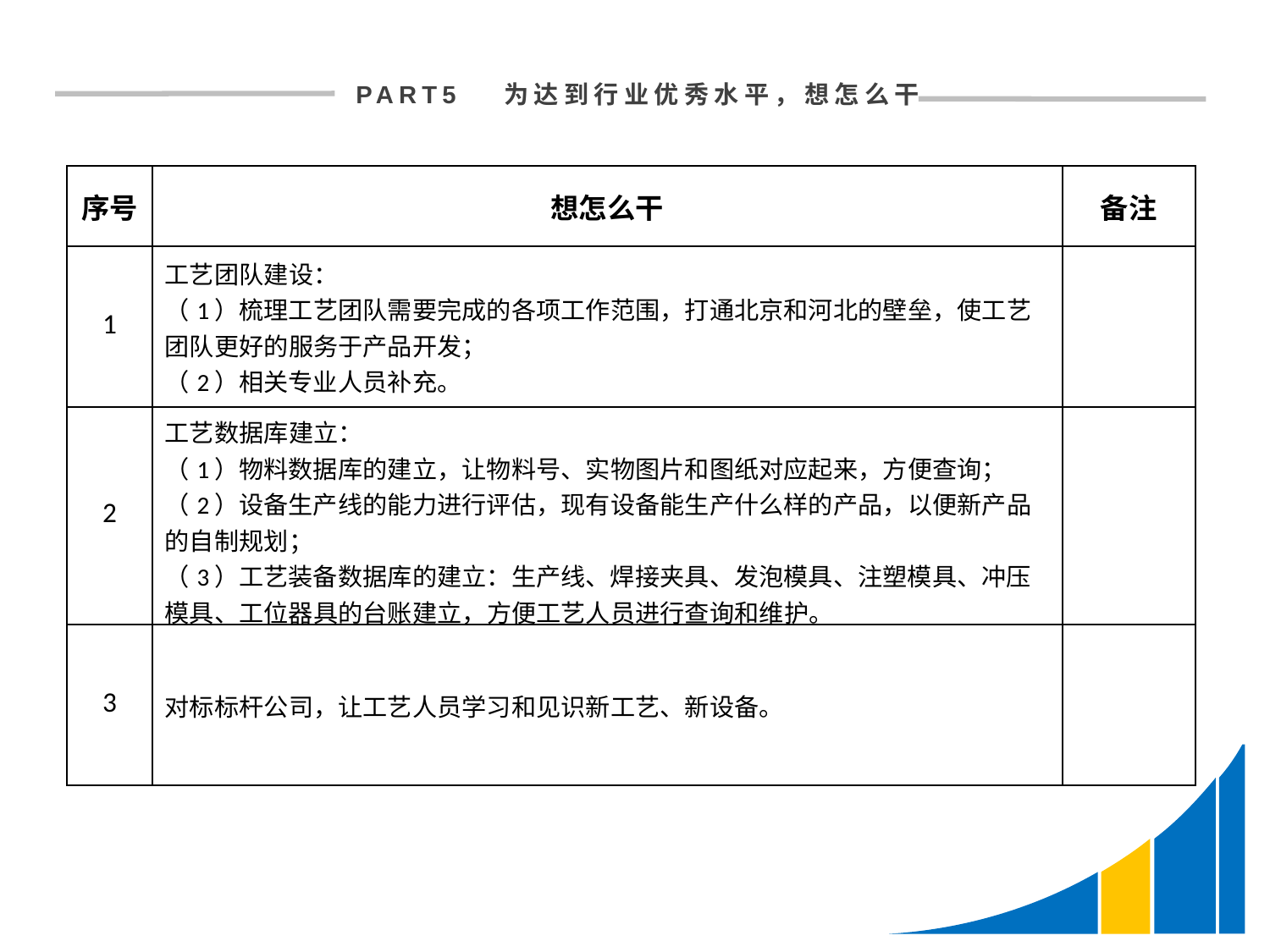

PART5   为达到行业优秀水平，想怎么干
| 序号 | 想怎么干 | 备注 |
| --- | --- | --- |
| 1 | 工艺团队建设： （1）梳理工艺团队需要完成的各项工作范围，打通北京和河北的壁垒，使工艺团队更好的服务于产品开发； （2）相关专业人员补充。 |  |
| 2 | 工艺数据库建立： （1）物料数据库的建立，让物料号、实物图片和图纸对应起来，方便查询； （2）设备生产线的能力进行评估，现有设备能生产什么样的产品，以便新产品的自制规划； （3）工艺装备数据库的建立：生产线、焊接夹具、发泡模具、注塑模具、冲压模具、工位器具的台账建立，方便工艺人员进行查询和维护。 |  |
| 3 | 对标标杆公司，让工艺人员学习和见识新工艺、新设备。 |  |